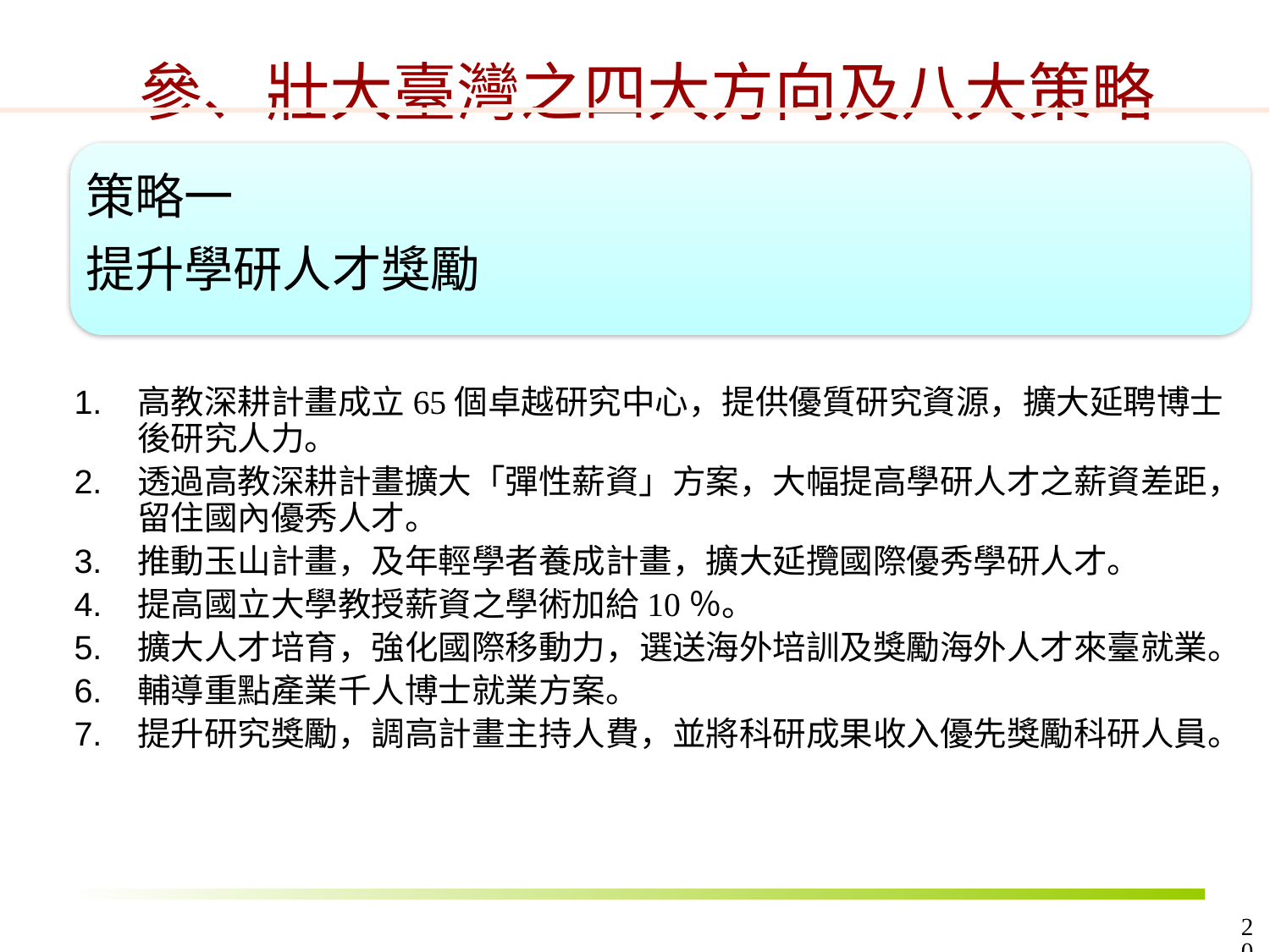

參、壯大臺灣之四大方向及八大策略

八大強臺策略

策略一
提升學研人才獎勵

高教深耕計畫成立65個卓越研究中心，提供優質研究資源，擴大延聘博士後研究人力。
透過高教深耕計畫擴大「彈性薪資」方案，大幅提高學研人才之薪資差距，留住國內優秀人才。
推動玉山計畫，及年輕學者養成計畫，擴大延攬國際優秀學研人才。
提高國立大學教授薪資之學術加給10％。
擴大人才培育，強化國際移動力，選送海外培訓及獎勵海外人才來臺就業。
輔導重點產業千人博士就業方案。
提升研究獎勵，調高計畫主持人費，並將科研成果收入優先獎勵科研人員。
20